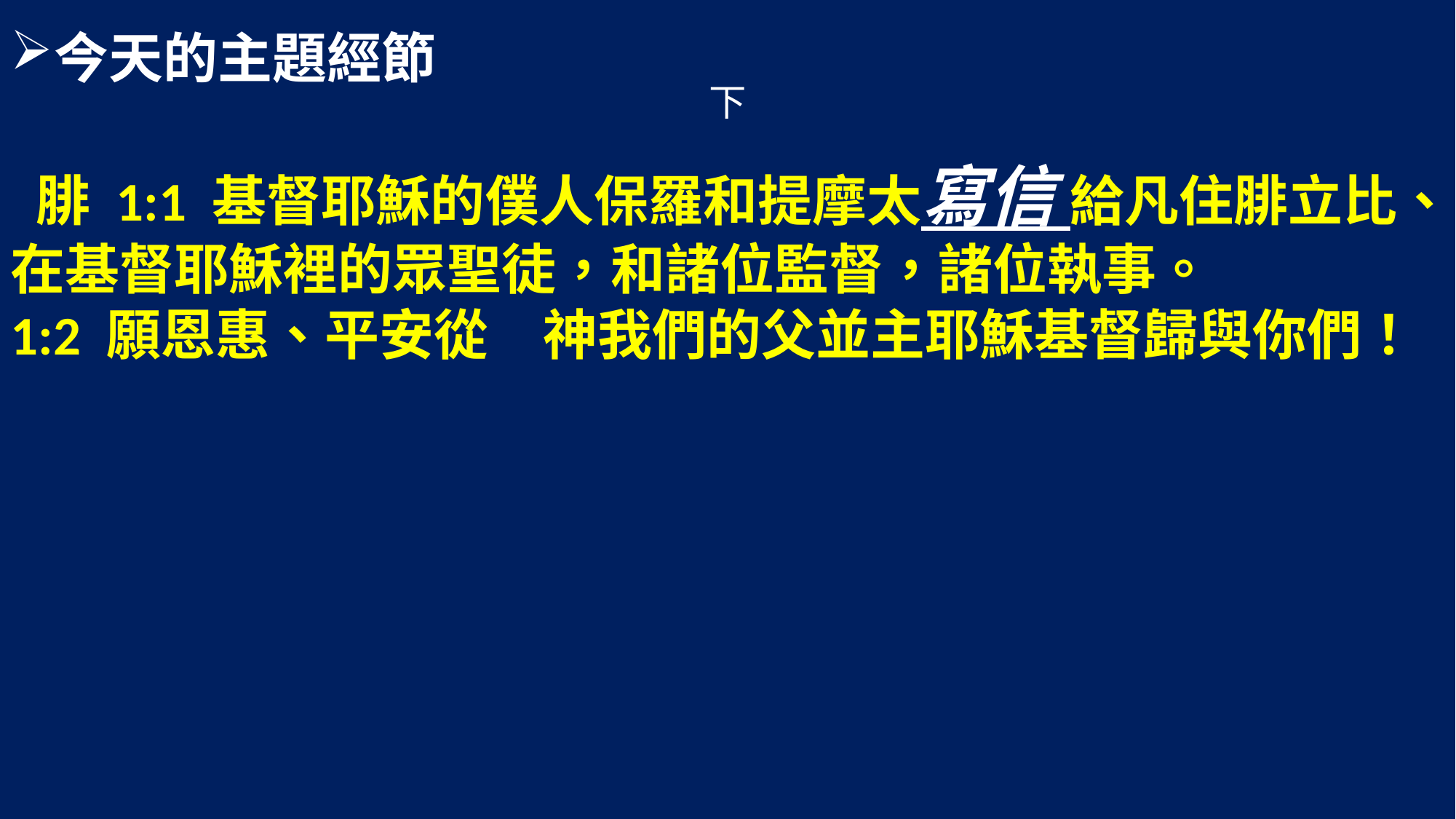

今天的主題經節

 腓 1:1 基督耶穌的僕人保羅和提摩太寫信 給凡住腓立比、在基督耶穌裡的眾聖徒，和諸位監督，諸位執事。
1:2 願恩惠、平安從　神我們的父並主耶穌基督歸與你們！

# 下